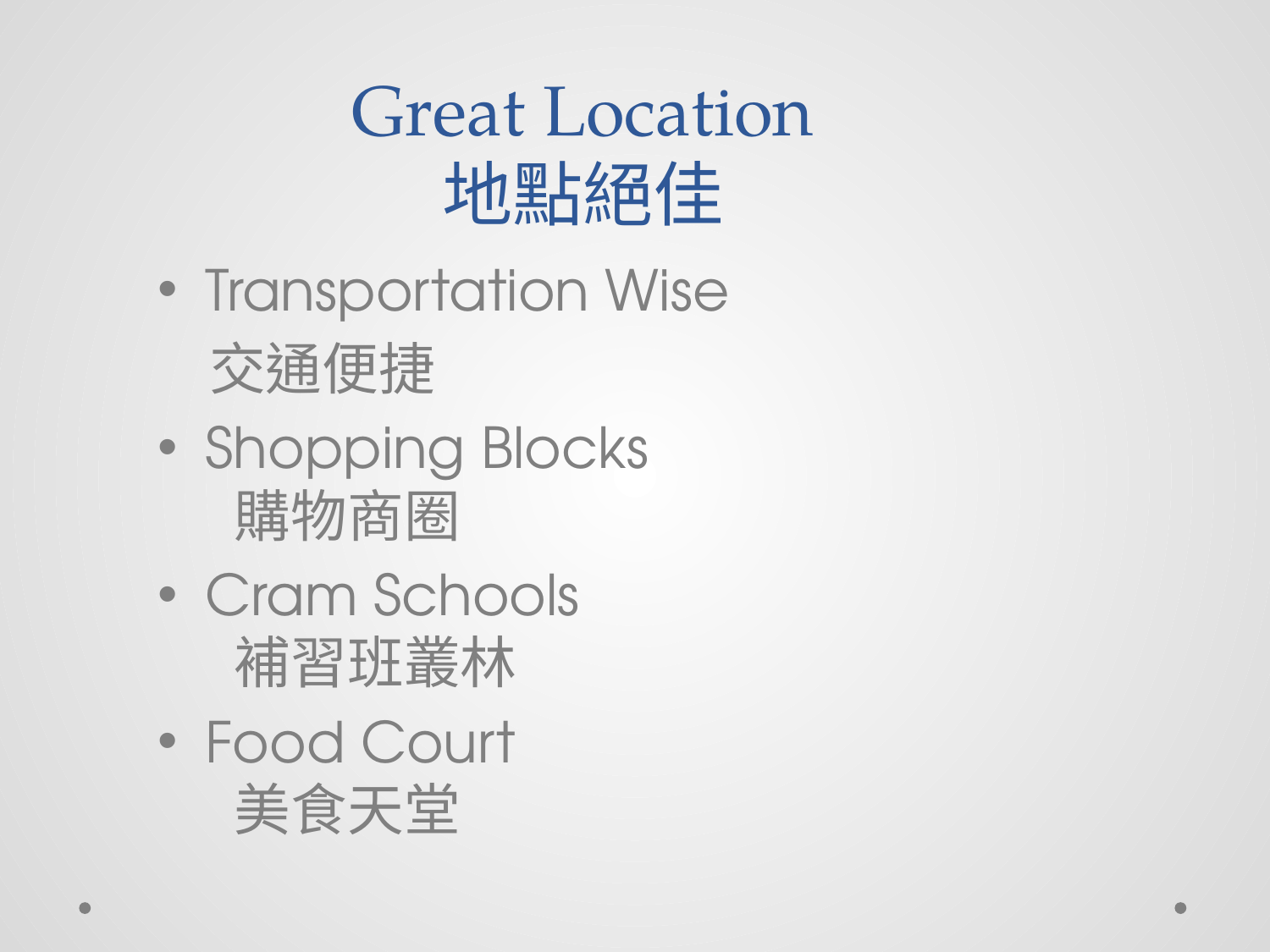

# Great Location 地點絕佳
Transportation Wise
   交通便捷
Shopping Blocks
 購物商圈
Cram Schools
 補習班叢林
Food Court
 美食天堂